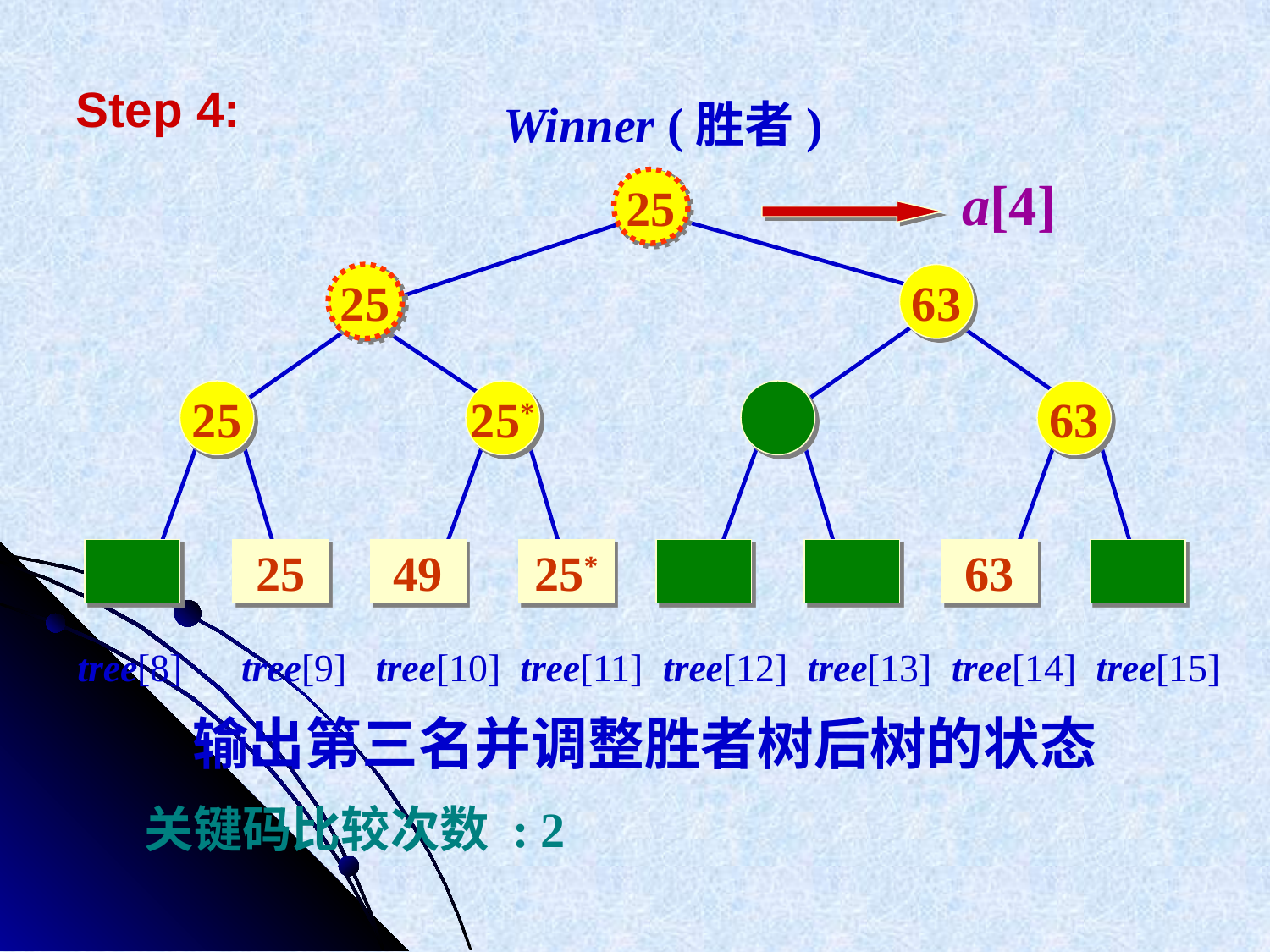

Step 4:
Winner (胜者)
a[4]
25

25
63

25
25*

63

25
49
25*

63

tree[8]      tree[9]   tree[10]  tree[11]  tree[12]  tree[13]  tree[14]  tree[15]
输出第三名并调整胜者树后树的状态
关键码比较次数 : 2